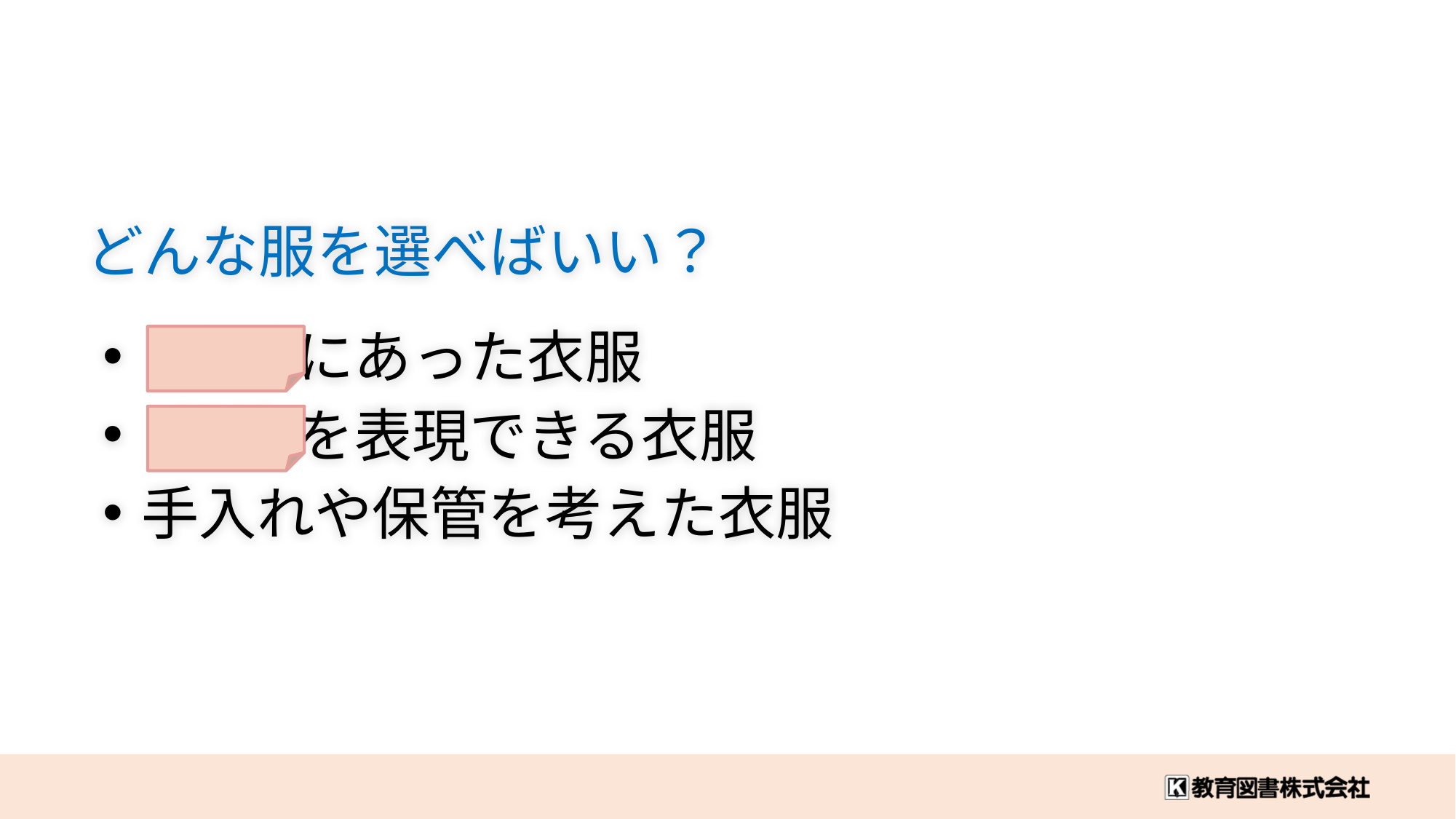

どんな服を選べばいい？
 体型 にあった衣服
 個性 を表現できる衣服
手入れや保管を考えた衣服